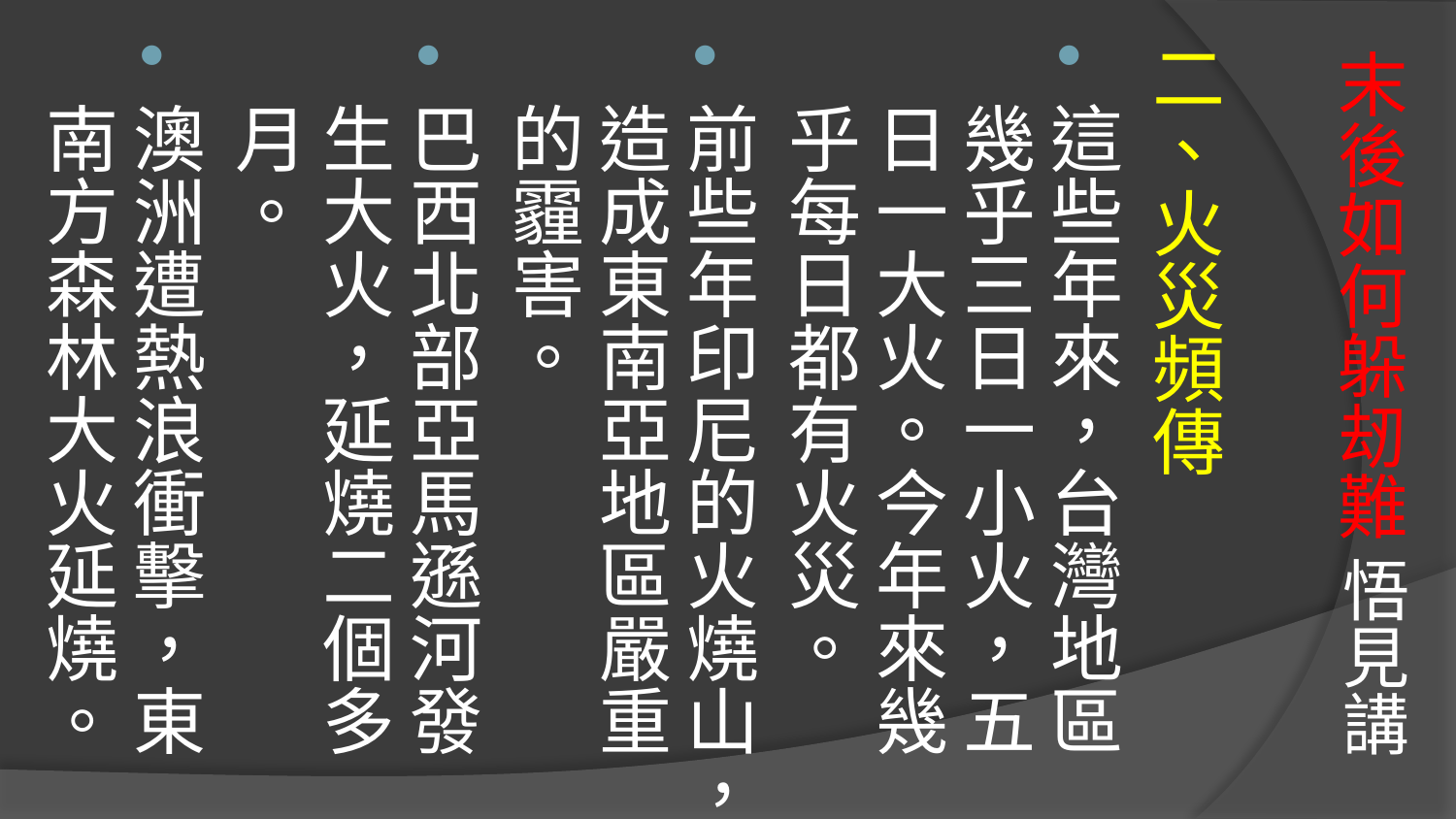

# 末後如何躲刼難 悟見講
二、火災頻傳
這些年來，台灣地區幾乎三日一小火，五日一大火。今年來幾乎每日都有火災。
前些年印尼的火燒山，造成東南亞地區嚴重的霾害。
巴西北部亞馬遜河發生大火，延燒二個多月。
澳洲遭熱浪衝擊，東南方森林大火延燒。